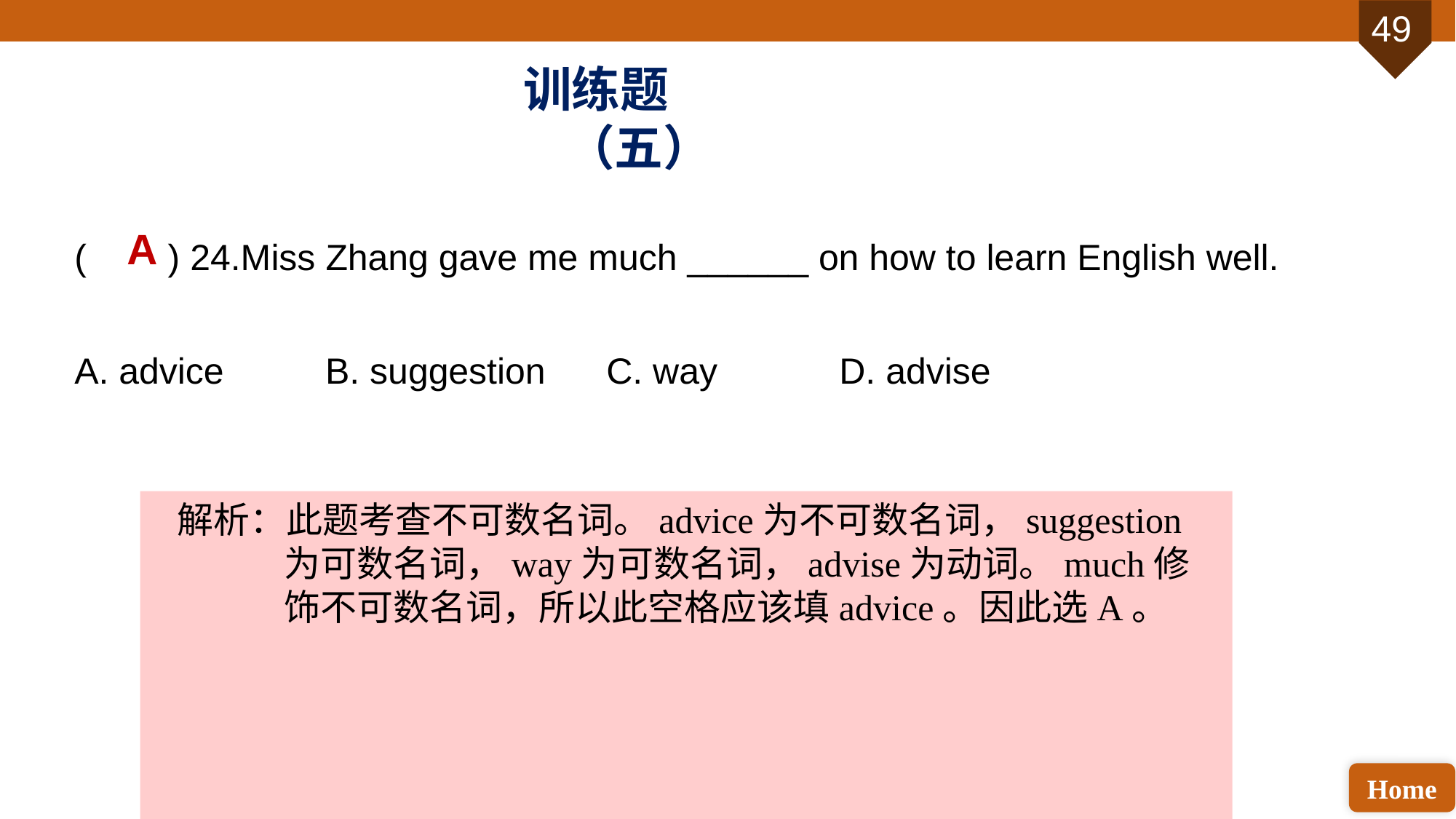

训练题（五）
(        ) 24.Miss Zhang gave me much ______ on how to learn English well.

A. advice          B. suggestion      C. way            D. advise
A

解析：此题考查不可数名词。advice为不可数名词，suggestion为可数名词，way为可数名词，advise为动词。much修饰不可数名词，所以此空格应该填advice。因此选A。